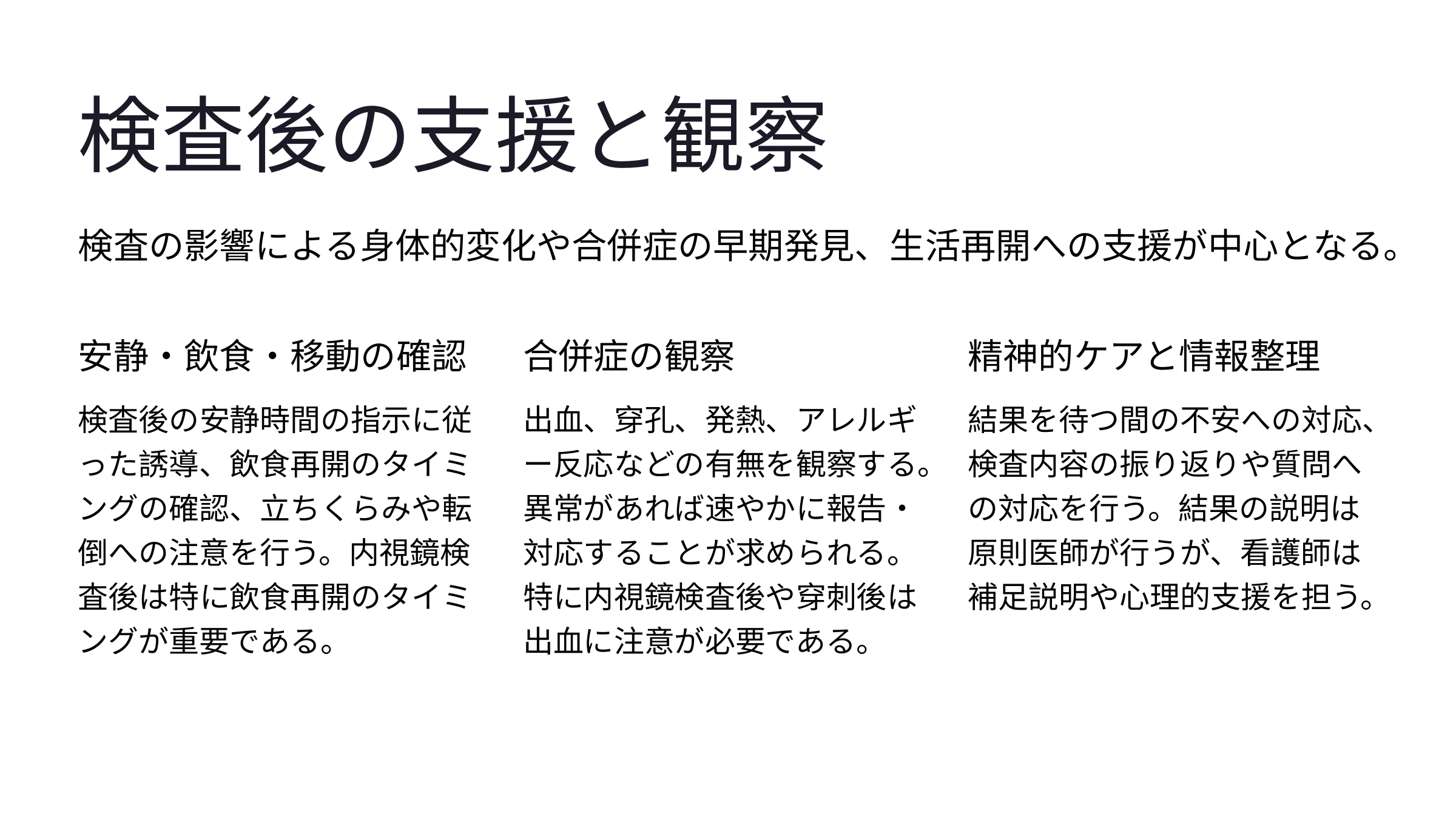

検査後の支援と観察
検査の影響による身体的変化や合併症の早期発見、生活再開への支援が中心となる。
安静・飲食・移動の確認
合併症の観察
精神的ケアと情報整理
検査後の安静時間の指示に従った誘導、飲食再開のタイミングの確認、立ちくらみや転倒への注意を行う。内視鏡検査後は特に飲食再開のタイミングが重要である。
出血、穿孔、発熱、アレルギー反応などの有無を観察する。異常があれば速やかに報告・対応することが求められる。特に内視鏡検査後や穿刺後は出血に注意が必要である。
結果を待つ間の不安への対応、検査内容の振り返りや質問への対応を行う。結果の説明は原則医師が行うが、看護師は補足説明や心理的支援を担う。